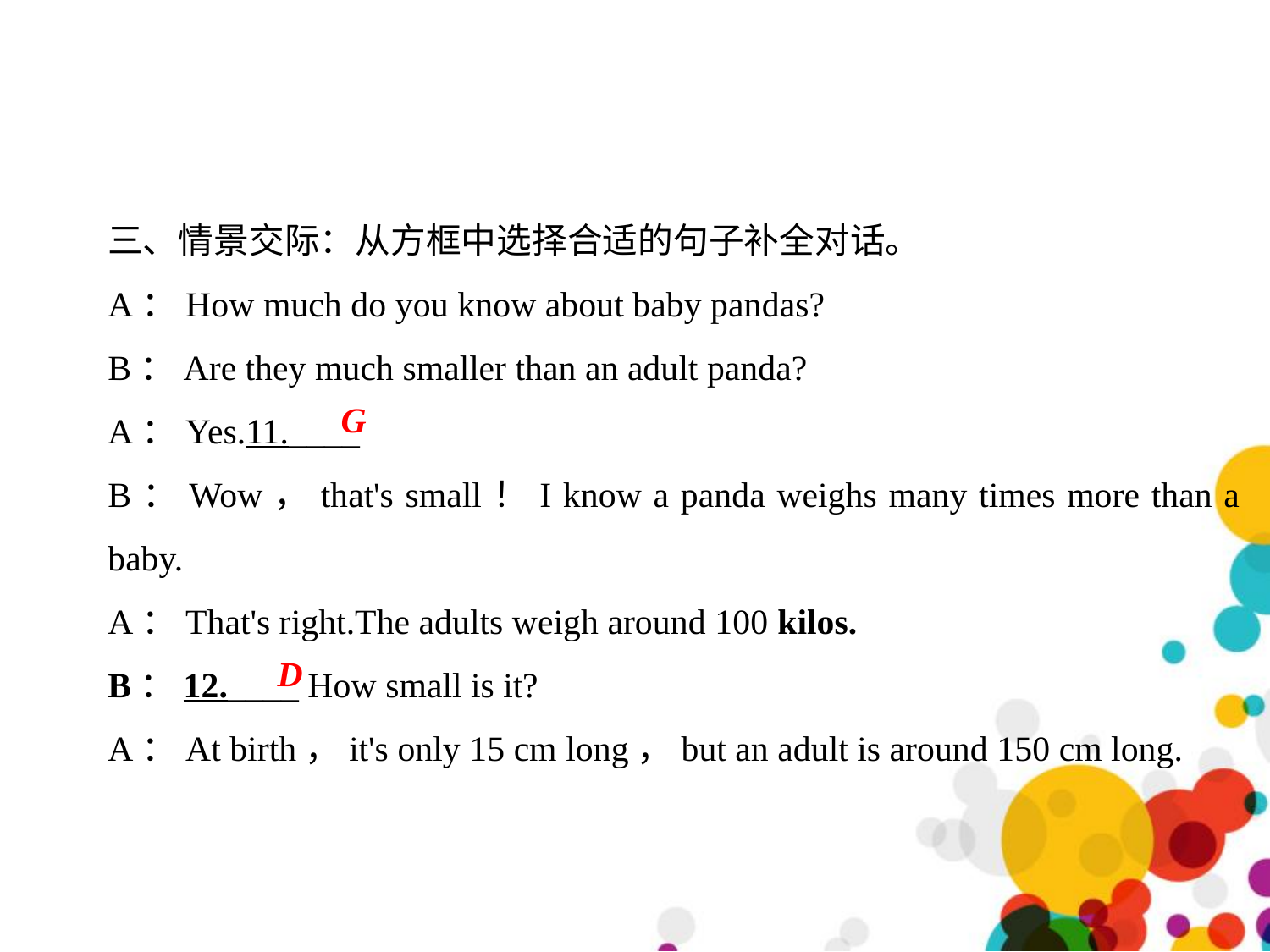

三、情景交际：从方框中选择合适的句子补全对话。
A：How much do you know about baby pandas?
B：Are they much smaller than an adult panda?
A：Yes.11.____
B：Wow，that's small！I know a panda weighs many times more than a baby.
A：That's right.The adults weigh around 100 kilos.
B：12.____ How small is it?
A：At birth，it's only 15 cm long，but an adult is around 150 cm long.
G
D